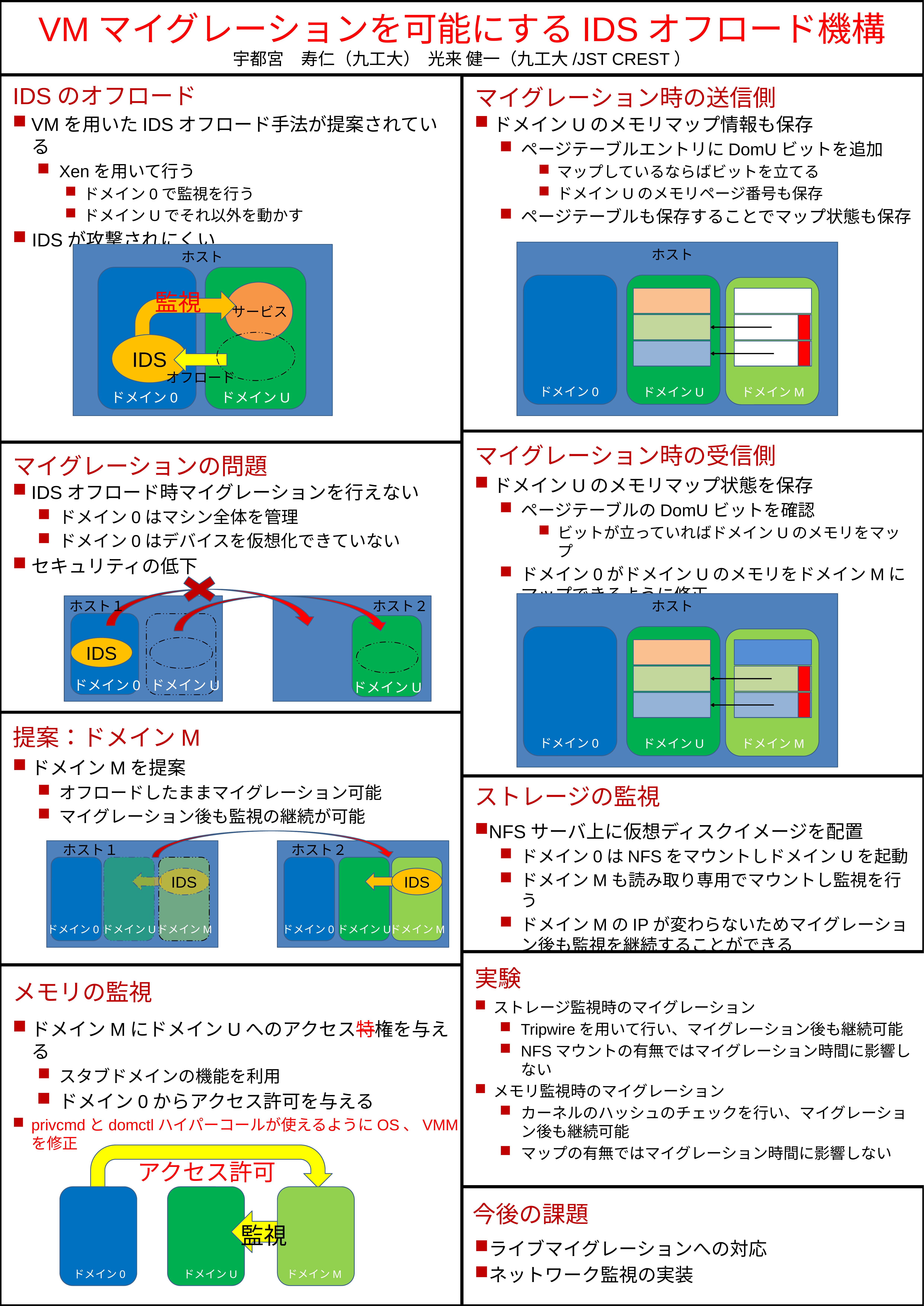

VMマイグレーションを可能にするIDSオフロード機構
宇都宮　寿仁（九工大）  光来 健一（九工大/JST CREST）

# IDSのオフロード

マイグレーション時の送信側
ドメインUのメモリマップ情報も保存
ページテーブルエントリにDomUビットを追加
マップしているならばビットを立てる
ドメインUのメモリページ番号も保存
ページテーブルも保存することでマップ状態も保存

VMを用いたIDSオフロード手法が提案されている
Xenを用いて行う
ドメイン0で監視を行う
ドメインUでそれ以外を動かす
IDSが攻撃されにくい

ホスト
ホスト

監視

サービス

IDS

オフロード
ドメイン0
ドメインU
ドメインM
ドメイン0
ドメインU

マイグレーション時の受信側
ドメインUのメモリマップ状態を保存
ページテーブルのDomUビットを確認
ビットが立っていればドメインUのメモリをマップ
ドメイン0がドメインUのメモリをドメインMにマップできるように修正

マイグレーションの問題
IDSオフロード時マイグレーションを行えない
ドメイン0はマシン全体を管理
ドメイン0はデバイスを仮想化できていない
セキュリティの低下

ホスト１

ホスト２
ホスト

IDS

ドメイン0
ドメインU
ドメインU

提案：ドメインM
ドメインMを提案
オフロードしたままマイグレーション可能
マイグレーション後も監視の継続が可能

ドメイン0
ドメインU
ドメインM

ストレージの監視
NFSサーバ上に仮想ディスクイメージを配置
ドメイン0はNFSをマウントしドメインUを起動
ドメインMも読み取り専用でマウントし監視を行う
ドメインMのIPが変わらないためマイグレーション後も監視を継続することができる

ホスト１
ホスト２

IDS
IDS

ドメイン0
ドメインU
ドメインM
ドメイン0
ドメインU
ドメインM

実験
ストレージ監視時のマイグレーション
Tripwireを用いて行い、マイグレーション後も継続可能
NFSマウントの有無ではマイグレーション時間に影響しない
メモリ監視時のマイグレーション
カーネルのハッシュのチェックを行い、マイグレーション後も継続可能
マップの有無ではマイグレーション時間に影響しない

メモリの監視
ドメインMにドメインUへのアクセス特権を与える
スタブドメインの機能を利用
ドメイン0からアクセス許可を与える
privcmdとdomctlハイパーコールが使えるようにOS、VMMを修正

アクセス許可

今後の課題
ライブマイグレーションへの対応
ネットワーク監視の実装

監視
ドメイン0
ドメインU
ドメインM